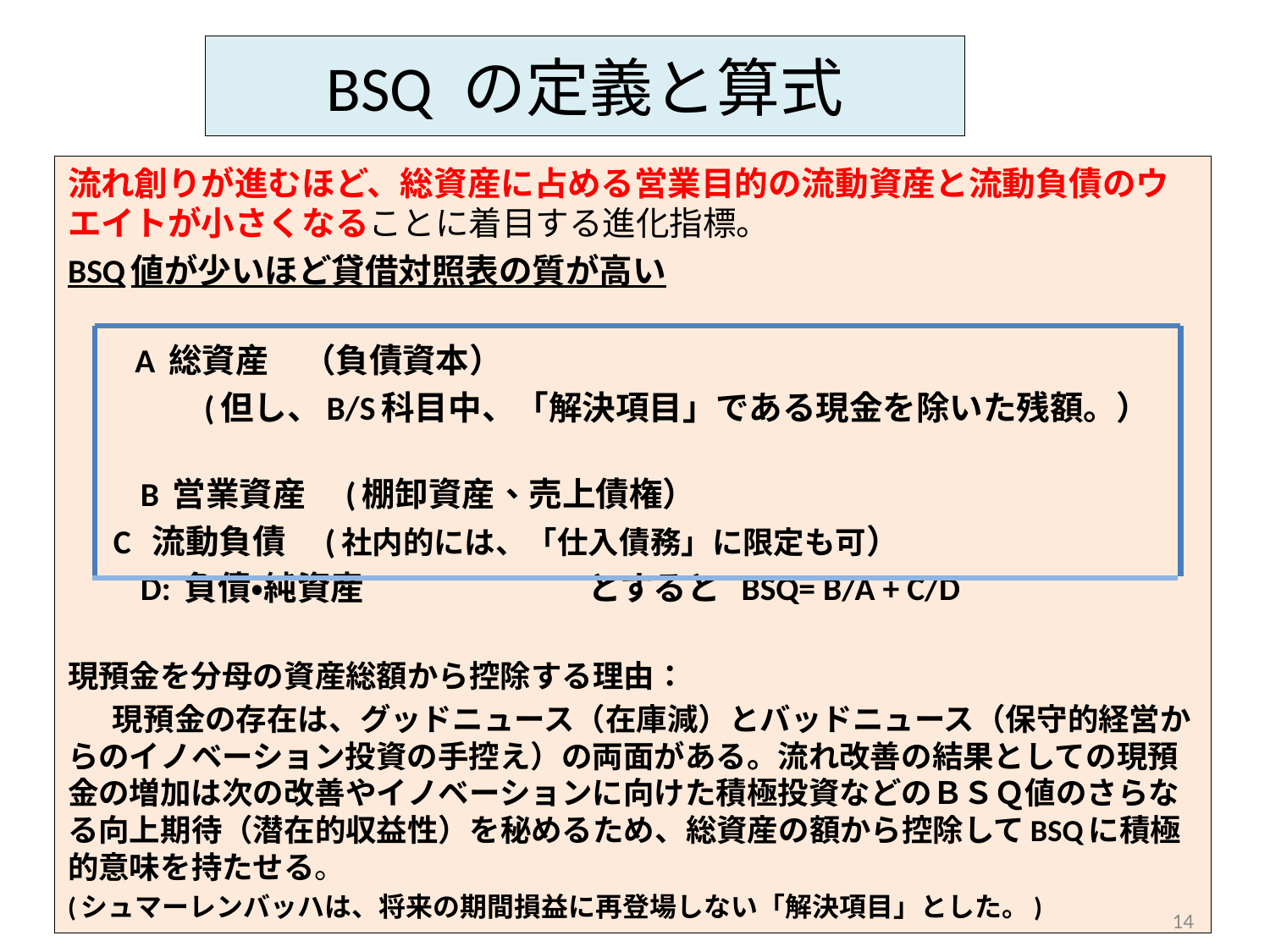

# BSQ の定義と算式
流れ創りが進むほど、総資産に占める営業目的の流動資産と流動負債のウエイトが小さくなることに着目する進化指標。
BSQ値が少いほど貸借対照表の質が高い

　　A 総資産　（負債資本）
　　    　(但し、B/S科目中、「解決項目」である現金を除いた残額。）
　　B 営業資産　(棚卸資産、売上債権）
      C  流動負債　(社内的には、「仕入債務」に限定も可）
　　D: 負債・純資産　 　　　 　 　とすると  BSQ= B/A + C/D

現預金を分母の資産総額から控除する理由：
　  現預金の存在は、グッドニュース（在庫減）とバッドニュース（保守的経営からのイノベーション投資の手控え）の両面がある。流れ改善の結果としての現預金の増加は次の改善やイノベーションに向けた積極投資などのＢＳＱ値のさらなる向上期待（潜在的収益性）を秘めるため、総資産の額から控除してBSQに積極的意味を持たせる。
(シュマーレンバッハは、将来の期間損益に再登場しない「解決項目」とした。)

14